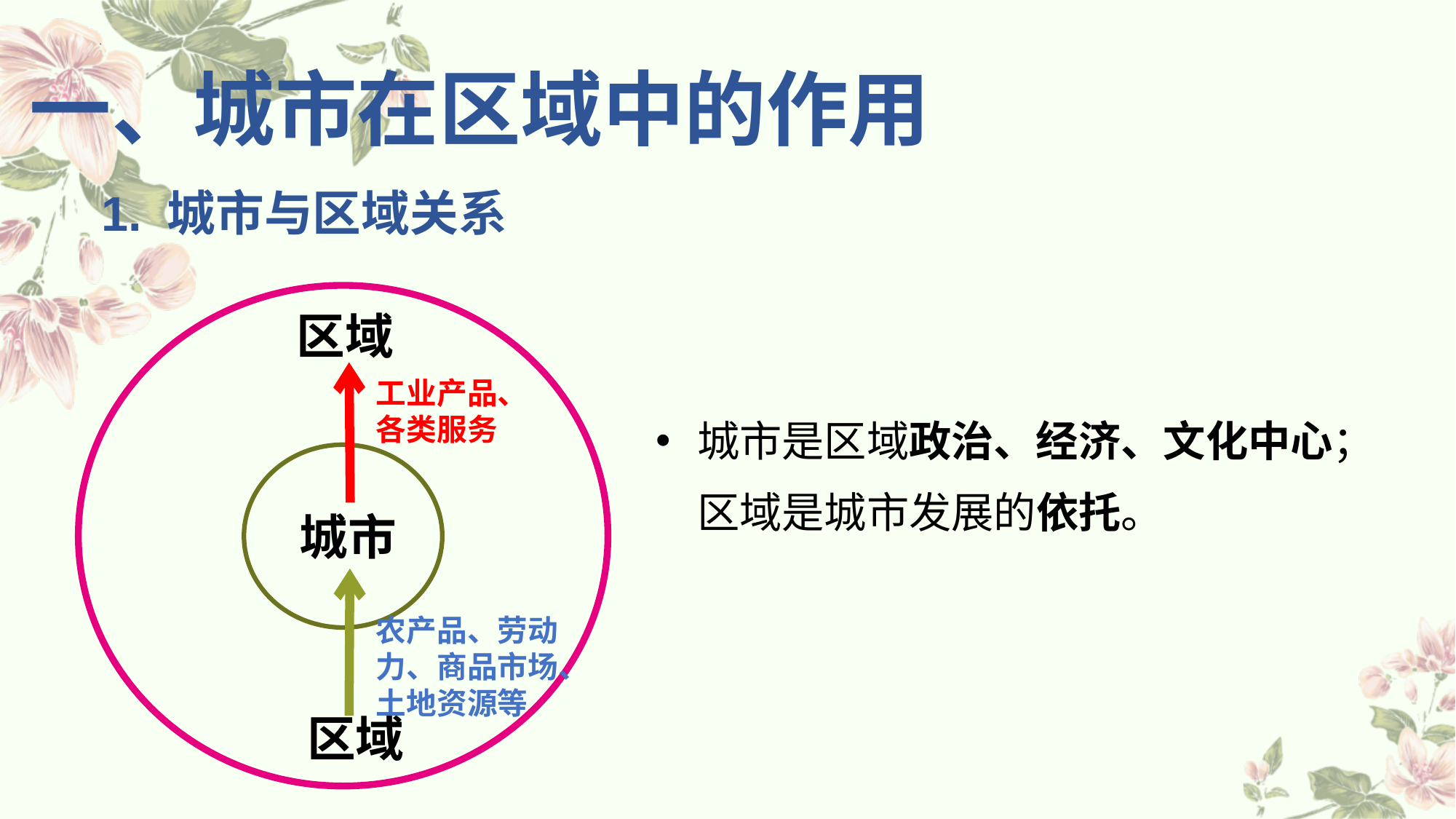

一、城市在区域中的作用
1. 城市与区域关系

区域
工业产品、各类服务
城市是区域政治、经济、文化中心；区域是城市发展的依托。

城市
农产品、劳动力、商品市场、土地资源等
区域